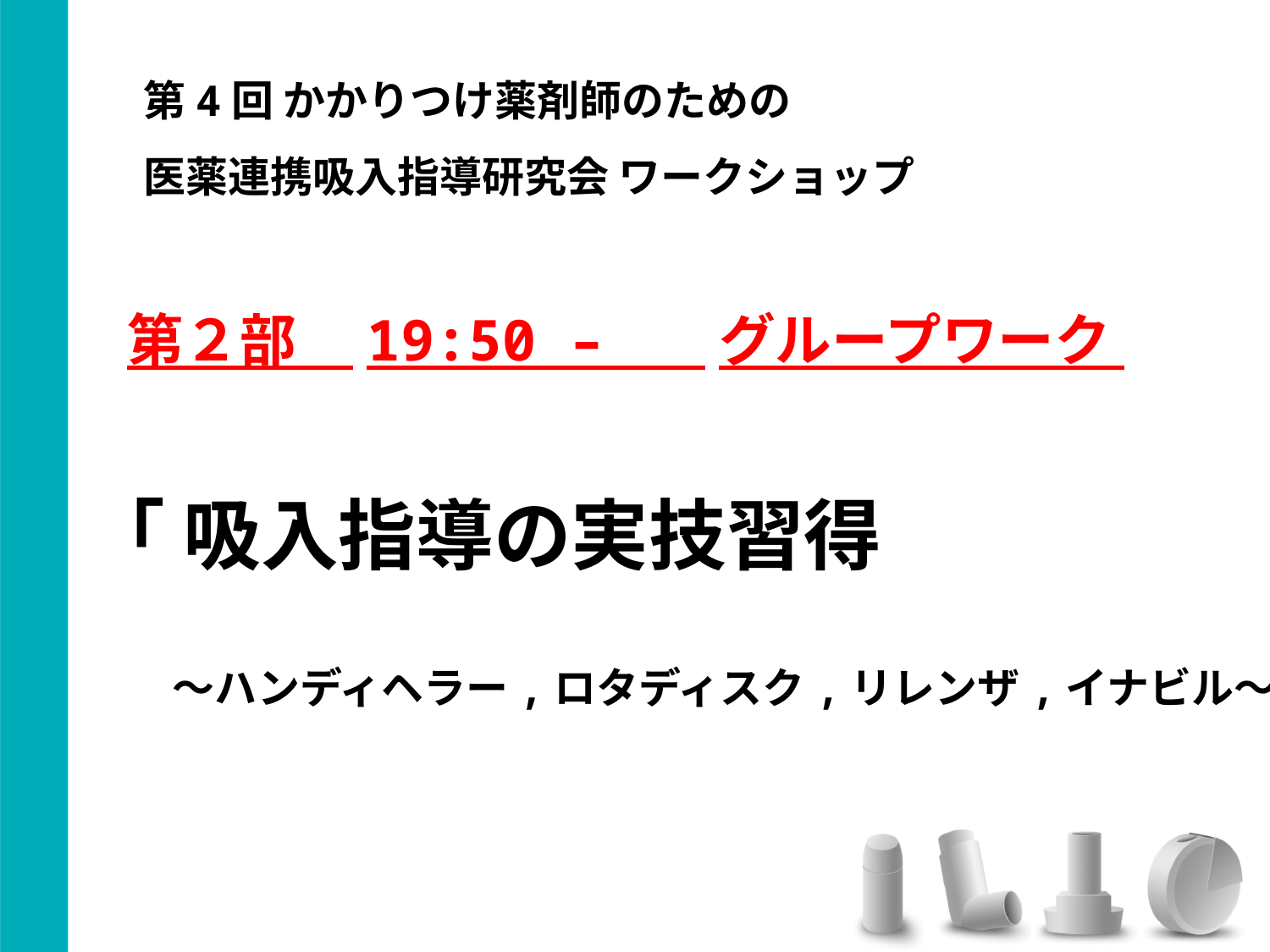

第4回 かかりつけ薬剤師のための
医薬連携吸入指導研究会 ワークショップ
  第２部　19:50 –   グループワーク

「 吸入指導の実技習得
　　～ハンディヘラー,ロタディスク,リレンザ,イナビル～」